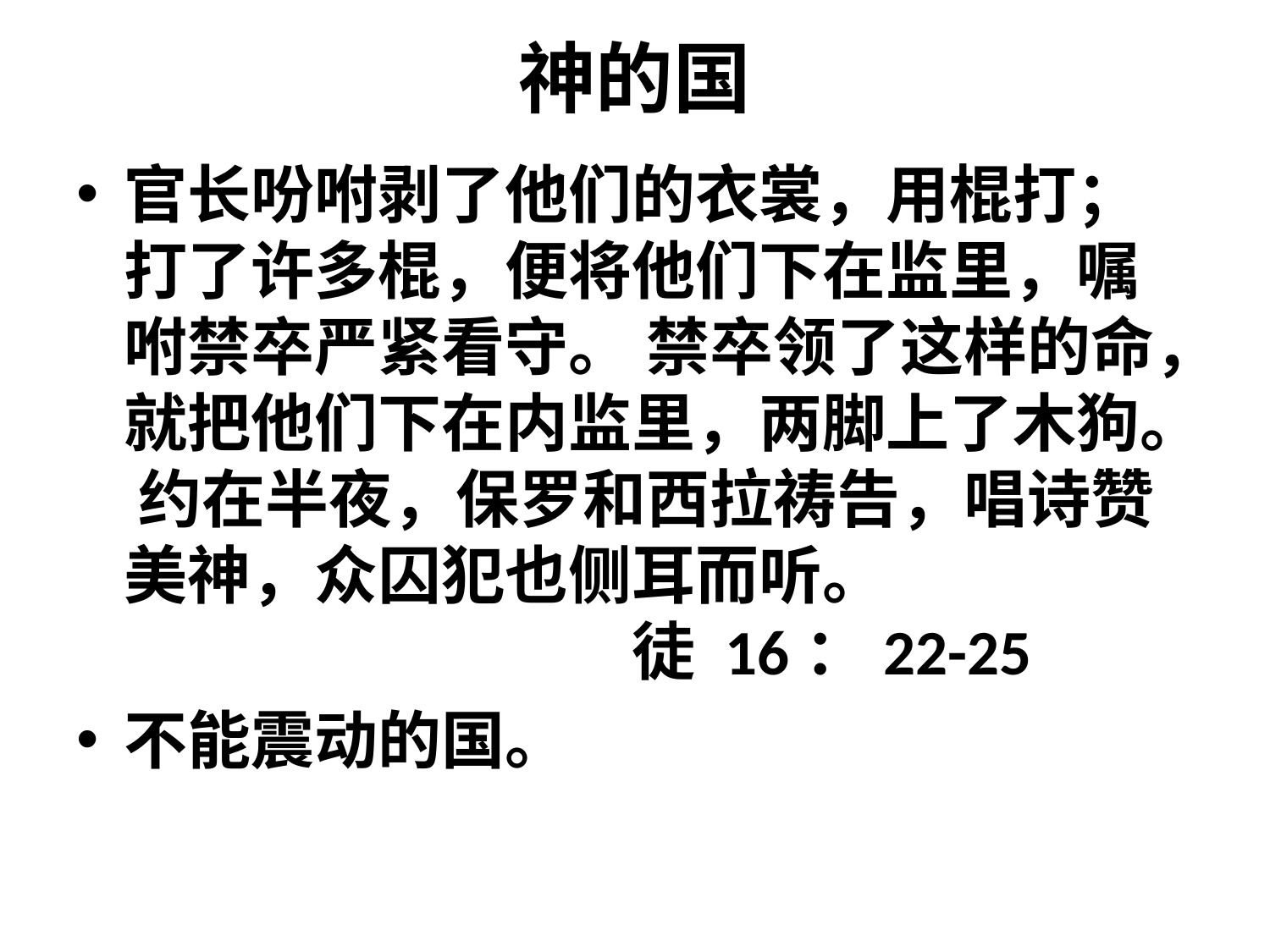

# 神的国
官长吩咐剥了他们的衣裳，用棍打； 打了许多棍，便将他们下在监里，嘱咐禁卒严紧看守。 禁卒领了这样的命，就把他们下在内监里，两脚上了木狗。 约在半夜，保罗和西拉祷告，唱诗赞美神，众囚犯也侧耳而听。						徒 16：22-25
不能震动的国。